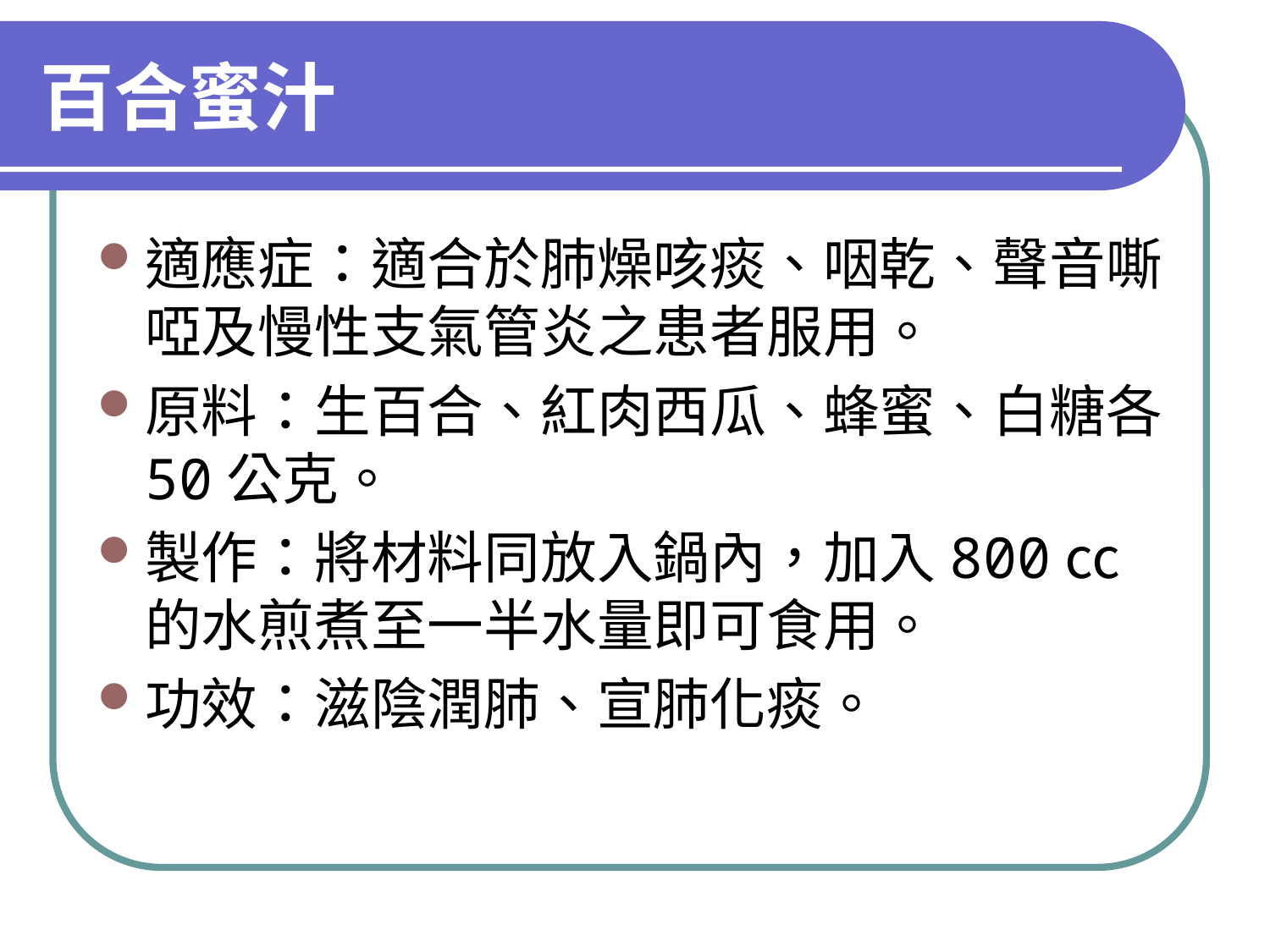

# 百合蜜汁
適應症：適合於肺燥咳痰、咽乾、聲音嘶啞及慢性支氣管炎之患者服用。
原料：生百合、紅肉西瓜、蜂蜜、白糖各50公克。
製作：將材料同放入鍋內，加入800㏄的水煎煮至一半水量即可食用。
功效：滋陰潤肺、宣肺化痰。